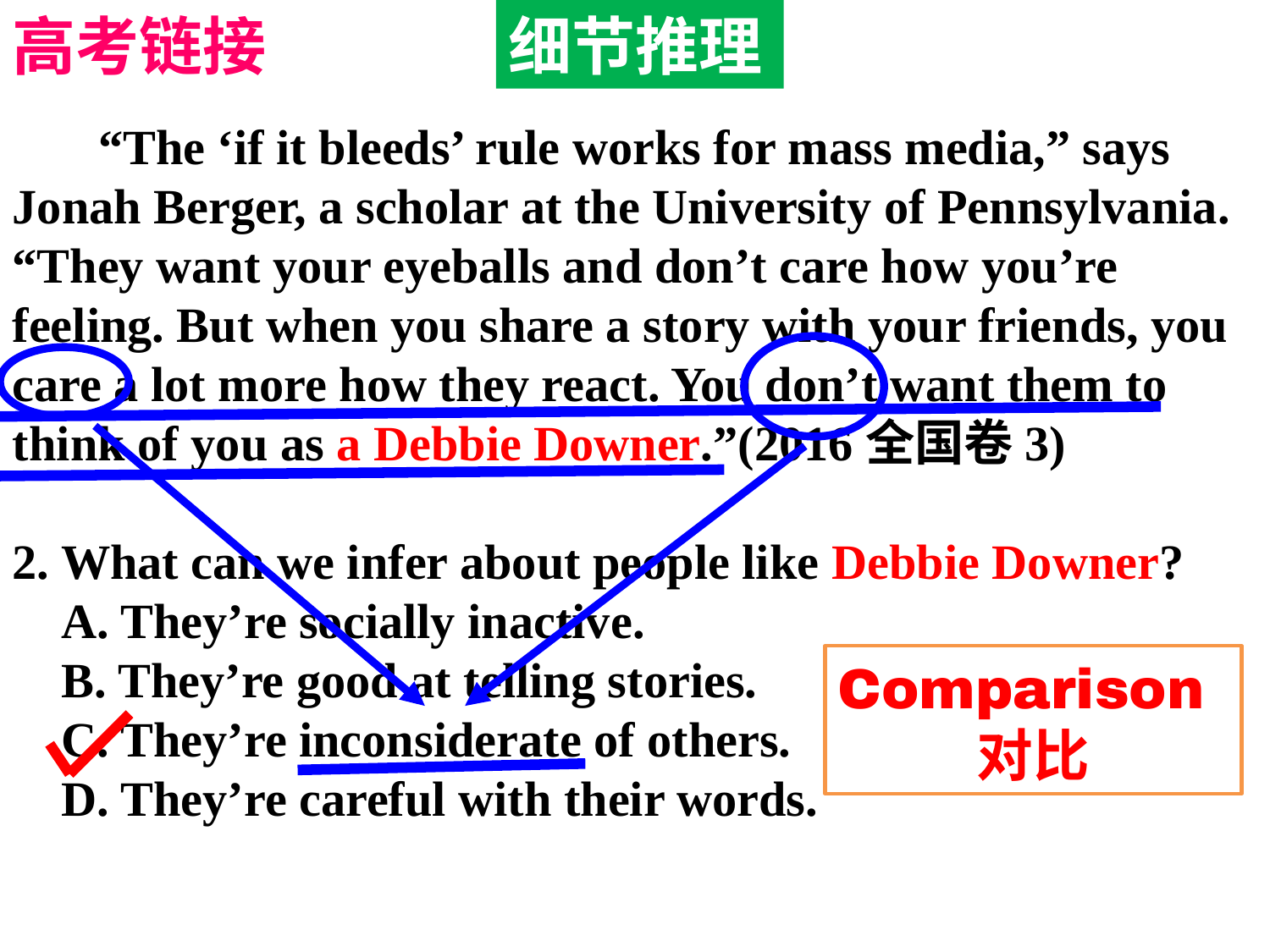

高考链接
细节推理
       “The ‘if it bleeds’ rule works for mass media,” says Jonah Berger, a scholar at the University of Pennsylvania. “They want your eyeballs and don’t care how you’re feeling. But when you share a story with your friends, you care a lot more how they react. You don’t want them to think of you as a Debbie Downer.”(2016全国卷3)

2. What can we infer about people like Debbie Downer?
    A. They’re socially inactive.
    B. They’re good at telling stories.
    C. They’re inconsiderate of others.
    D. They’re careful with their words.

Comparison
对比